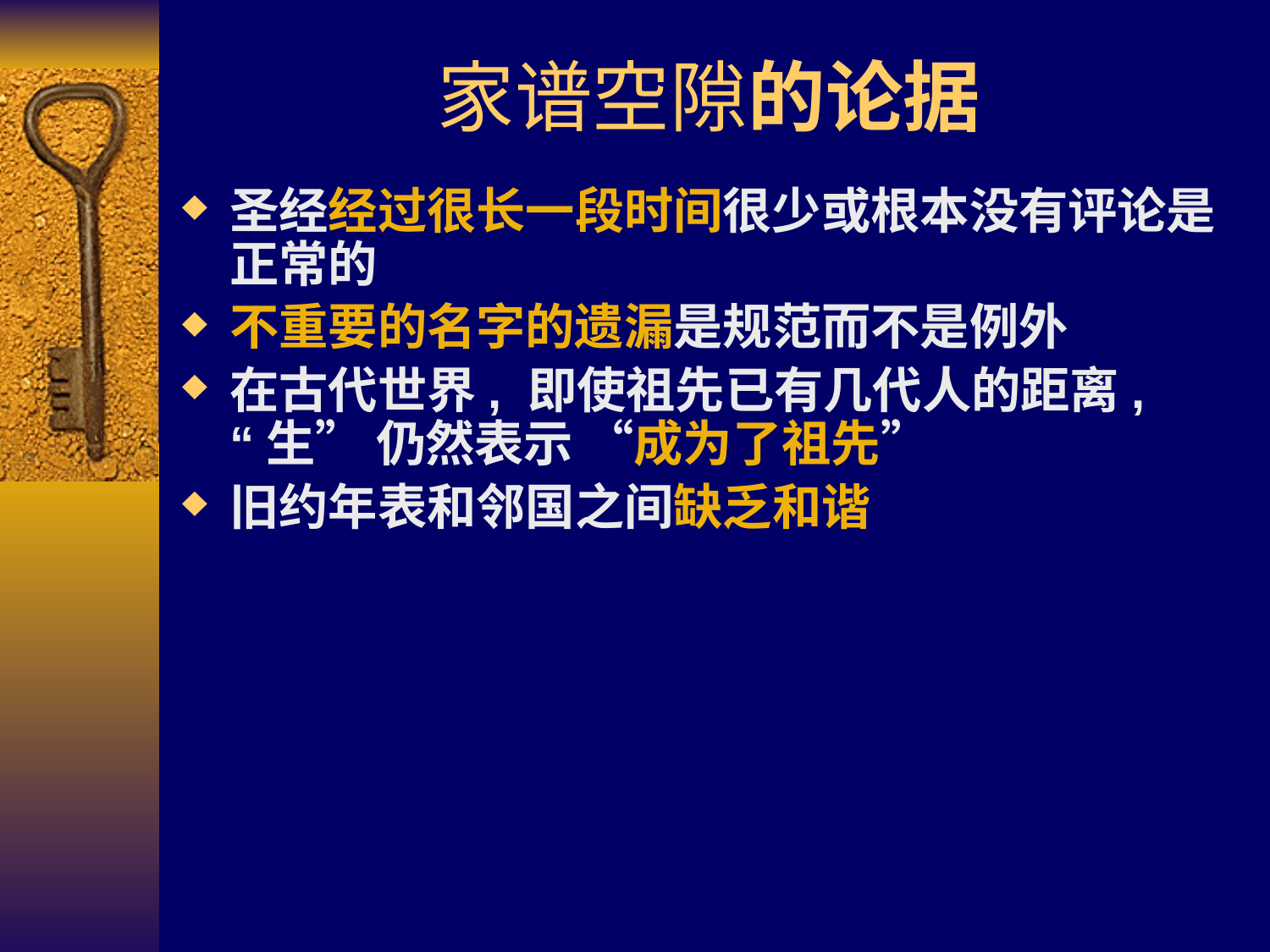

# 家谱空隙的论据
圣经经过很长一段时间很少或根本没有评论是正常的
不重要的名字的遗漏是规范而不是例外
在古代世界, 即使祖先已有几代人的距离,  “生” 仍然表示 “成为了祖先”
旧约年表和邻国之间缺乏和谐